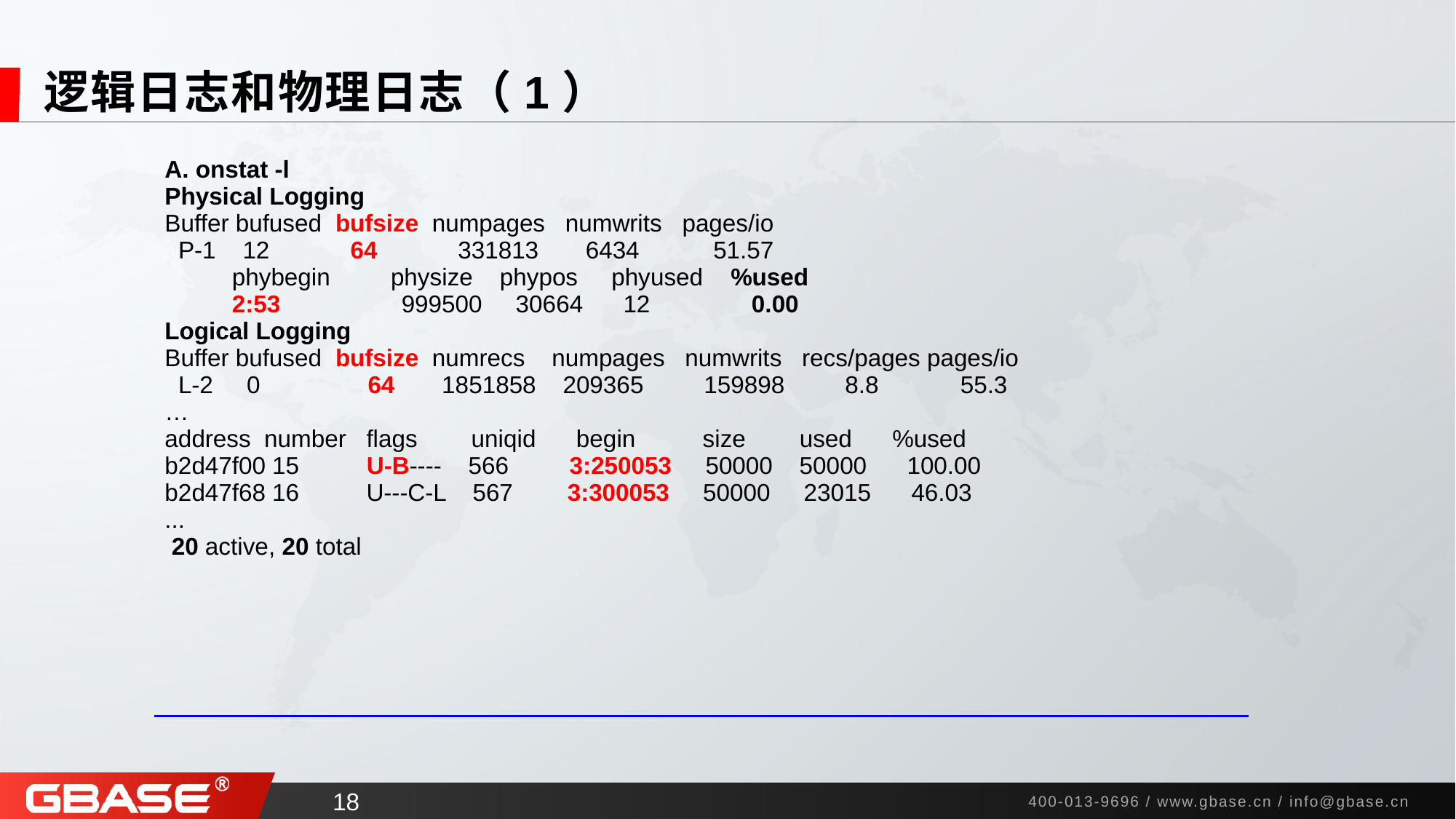

# 逻辑日志和物理日志（1）
| A. onstat -l Physical Logging Buffer bufused bufsize numpages numwrits pages/io P-1 12 64 331813 6434 51.57 phybegin physize phypos phyused %used 2:53 999500 30664 12 0.00 Logical Logging Buffer bufused bufsize numrecs numpages numwrits recs/pages pages/io L-2 0 64 1851858 209365 159898 8.8 55.3 … address number flags uniqid begin size used %used b2d47f00 15 U-B---- 566 3:250053 50000 50000 100.00 b2d47f68 16 U---C-L 567 3:300053 50000 23015 46.03 ... 20 active, 20 total |
| --- |